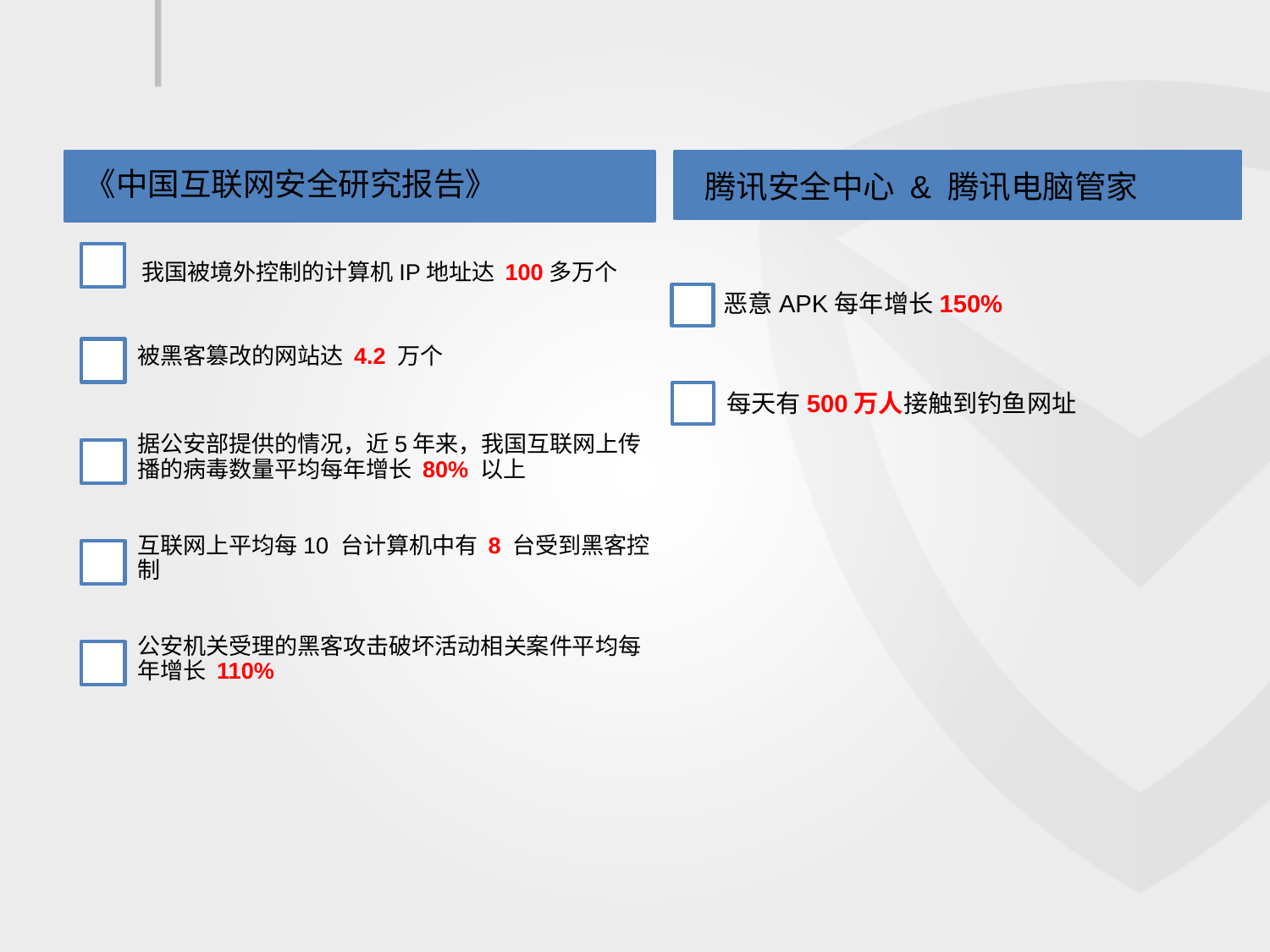

我国被境外控制的计算机IP地址达 100多万个
被黑客篡改的网站达 4.2 万个
据公安部提供的情况，近5年来，我国互联网上传播的病毒数量平均每年增长 80% 以上
互联网上平均每10 台计算机中有 8 台受到黑客控制
公安机关受理的黑客攻击破坏活动相关案件平均每年增长 110%
      《中国互联网安全研究报告》

 腾讯安全中心 & 腾讯电脑管家
恶意APK每年增长150%

每天有500万人接触到钓鱼网址